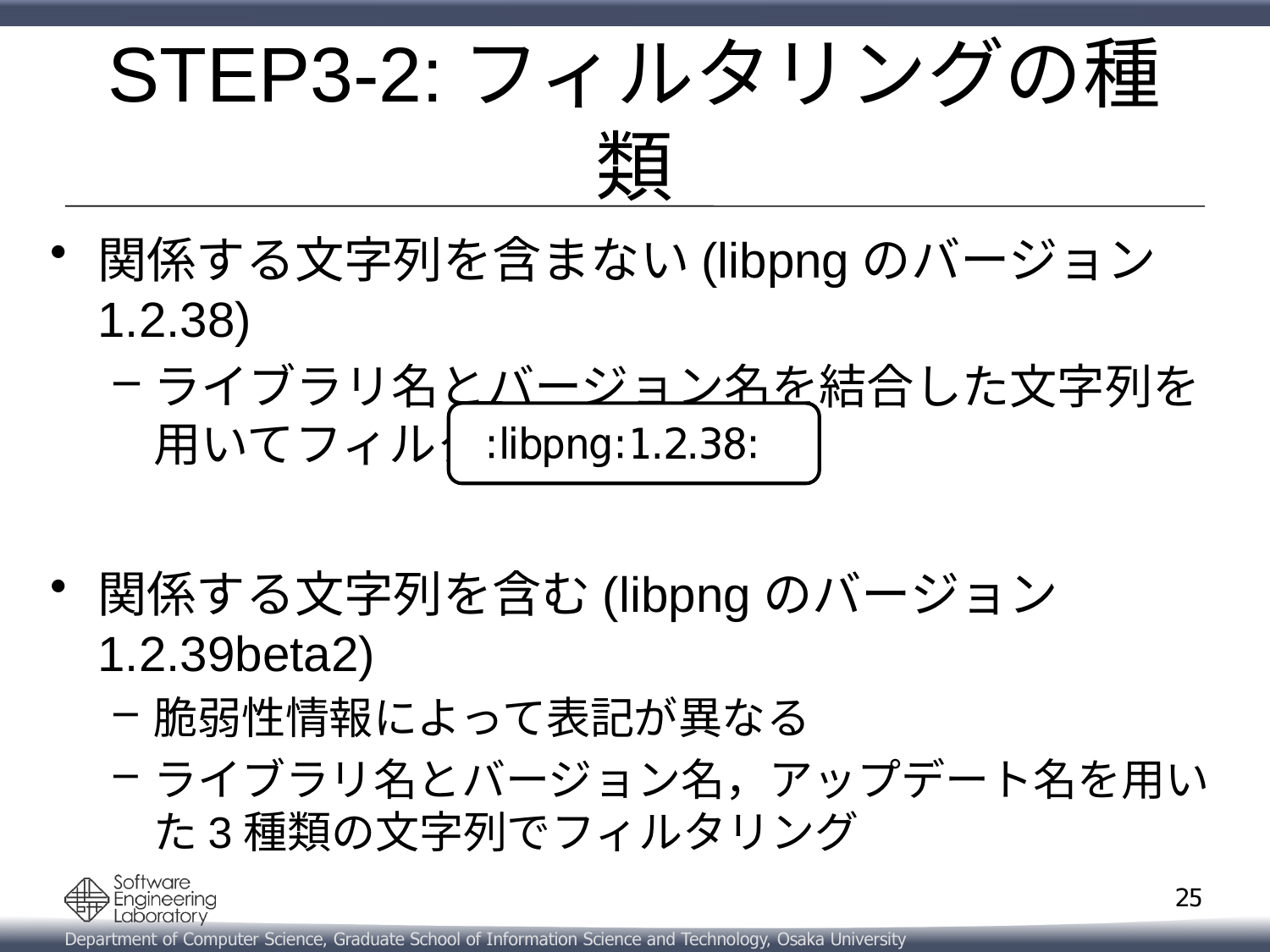

# STEP3-2:フィルタリングの種類
関係する文字列を含まない(libpngのバージョン1.2.38)
ライブラリ名とバージョン名を結合した文字列を用いてフィルタリング

関係する文字列を含む(libpngのバージョン1.2.39beta2)
脆弱性情報によって表記が異なる
ライブラリ名とバージョン名，アップデート名を用いた3種類の文字列でフィルタリング

:libpng:1.2.38:
25